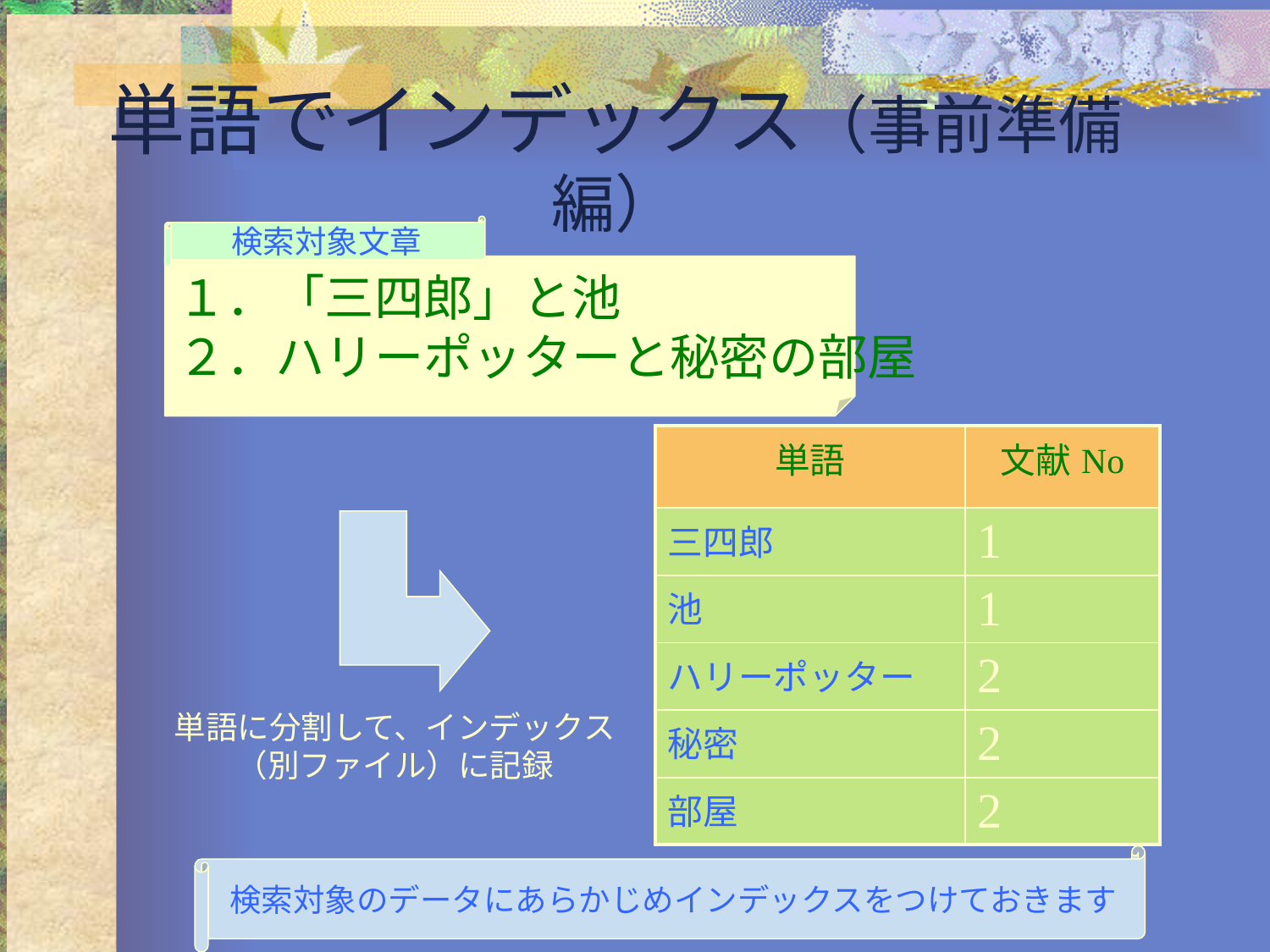

# 単語でインデックス（事前準備編）
検索対象文章
１．「三四郎」と池
２．ハリーポッターと秘密の部屋
| 単語 | 文献No |
| --- | --- |
| 三四郎 | 1 |
| 池 | 1 |
| ハリーポッター | 2 |
| 秘密 | 2 |
| 部屋 | 2 |

単語に分割して、インデックス
（別ファイル）に記録
検索対象のデータにあらかじめインデックスをつけておきます